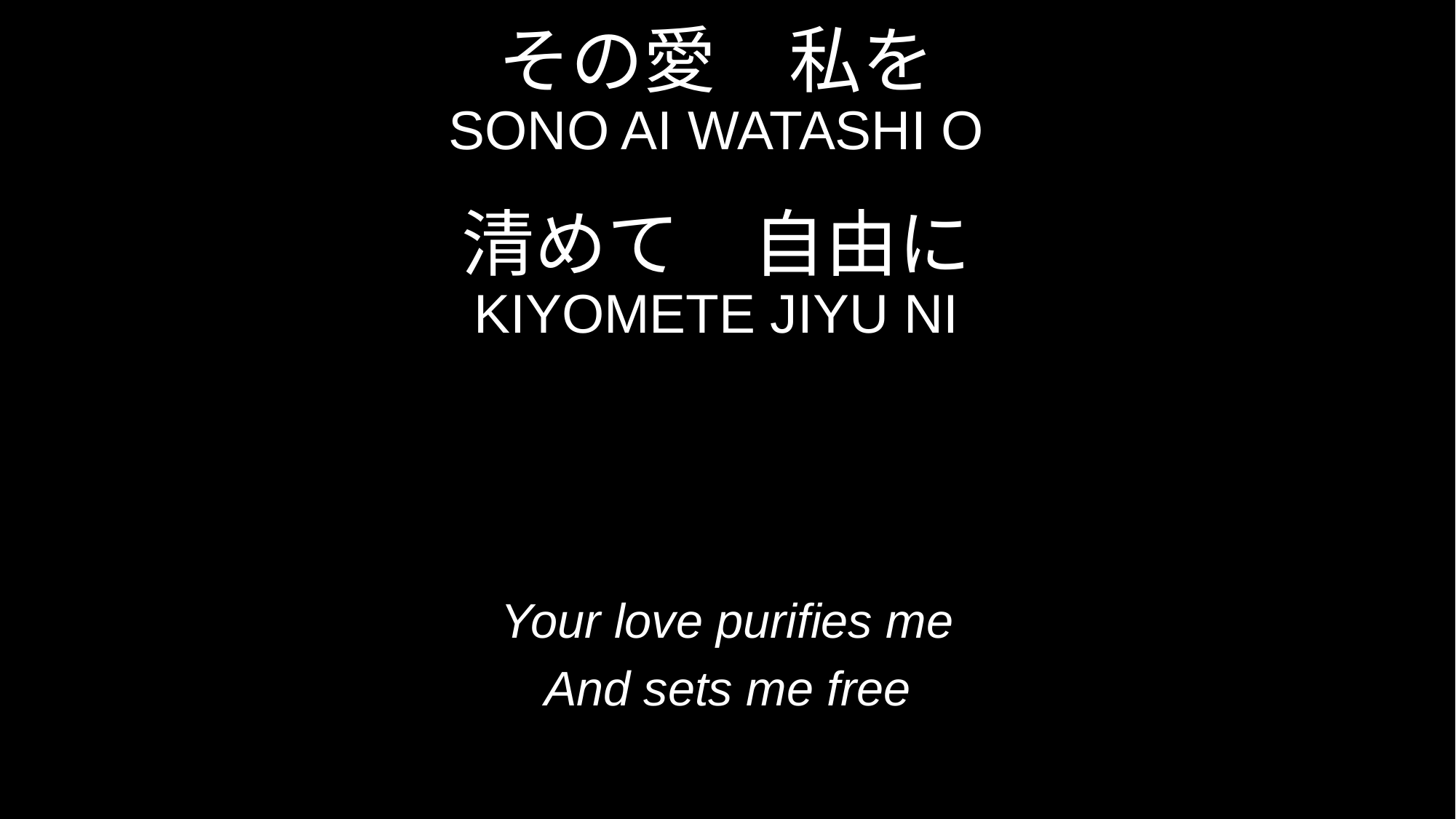

# その愛　私を SONO AI WATASHI O 清めて　自由に KIYOMETE JIYU NI
Your love purifies me
And sets me free